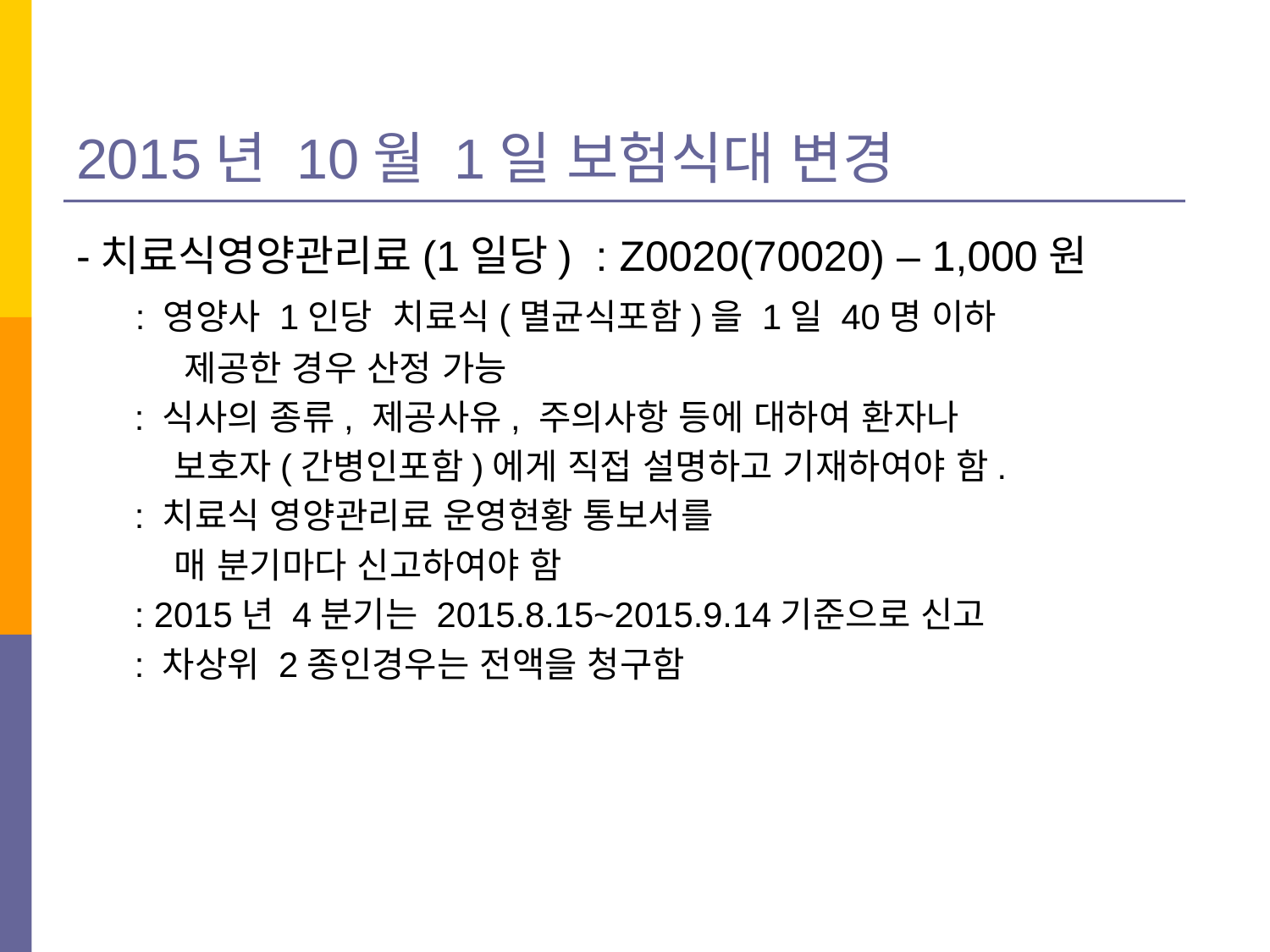

# 2015년 10월 1일 보험식대 변경
-치료식영양관리료(1일당)  : Z0020(70020) – 1,000원
     : 영양사 1인당  치료식(멸균식포함)을 1일 40명 이하
          제공한 경우 산정 가능
      : 식사의 종류, 제공사유, 주의사항 등에 대하여 환자나
         보호자(간병인포함)에게 직접 설명하고 기재하여야 함.
      : 치료식 영양관리료 운영현황 통보서를
         매 분기마다 신고하여야 함
      : 2015년 4분기는 2015.8.15~2015.9.14기준으로 신고
      : 차상위 2종인경우는 전액을 청구함